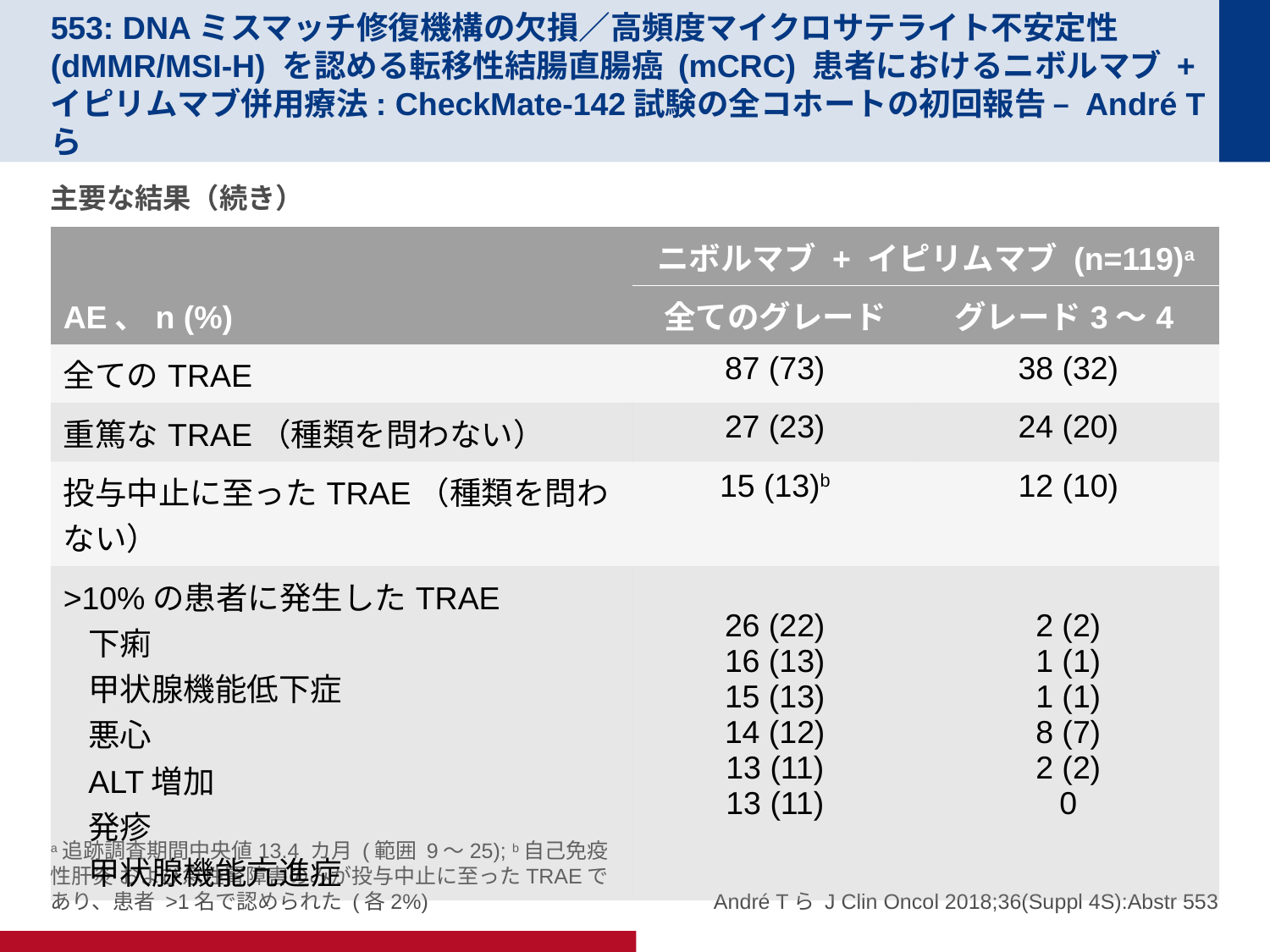

# 553: DNAミスマッチ修復機構の欠損／高頻度マイクロサテライト不安定性 (dMMR/MSI-H) を認める転移性結腸直腸癌 (mCRC) 患者におけるニボルマブ + イピリムマブ併用療法: CheckMate-142試験の全コホートの初回報告 – André Tら
主要な結果（続き）
| AE、n (%) | ニボルマブ + イピリムマブ (n=119)a |  |
| --- | --- | --- |
|  | 全てのグレード | グレード3～4 |
| 全てのTRAE | 87 (73) | 38 (32) |
| 重篤なTRAE（種類を問わない） | 27 (23) | 24 (20) |
| 投与中止に至ったTRAE（種類を問わない） | 15 (13)b | 12 (10) |
| >10%の患者に発生したTRAE 下痢 甲状腺機能低下症 悪心 ALT増加 発疹 甲状腺機能亢進症 | 26 (22) 16 (13) 15 (13) 14 (12) 13 (11) 13 (11) | 2 (2) 1 (1) 1 (1) 8 (7) 2 (2) 0 |
a追跡調査期間中央値13.4 カ月 (範囲 9～25); b自己免疫性肝炎 および急性腎障害のみが投与中止に至ったTRAEであり、患者 >1名で認められた (各2%)
André Tら J Clin Oncol 2018;36(Suppl 4S):Abstr 553